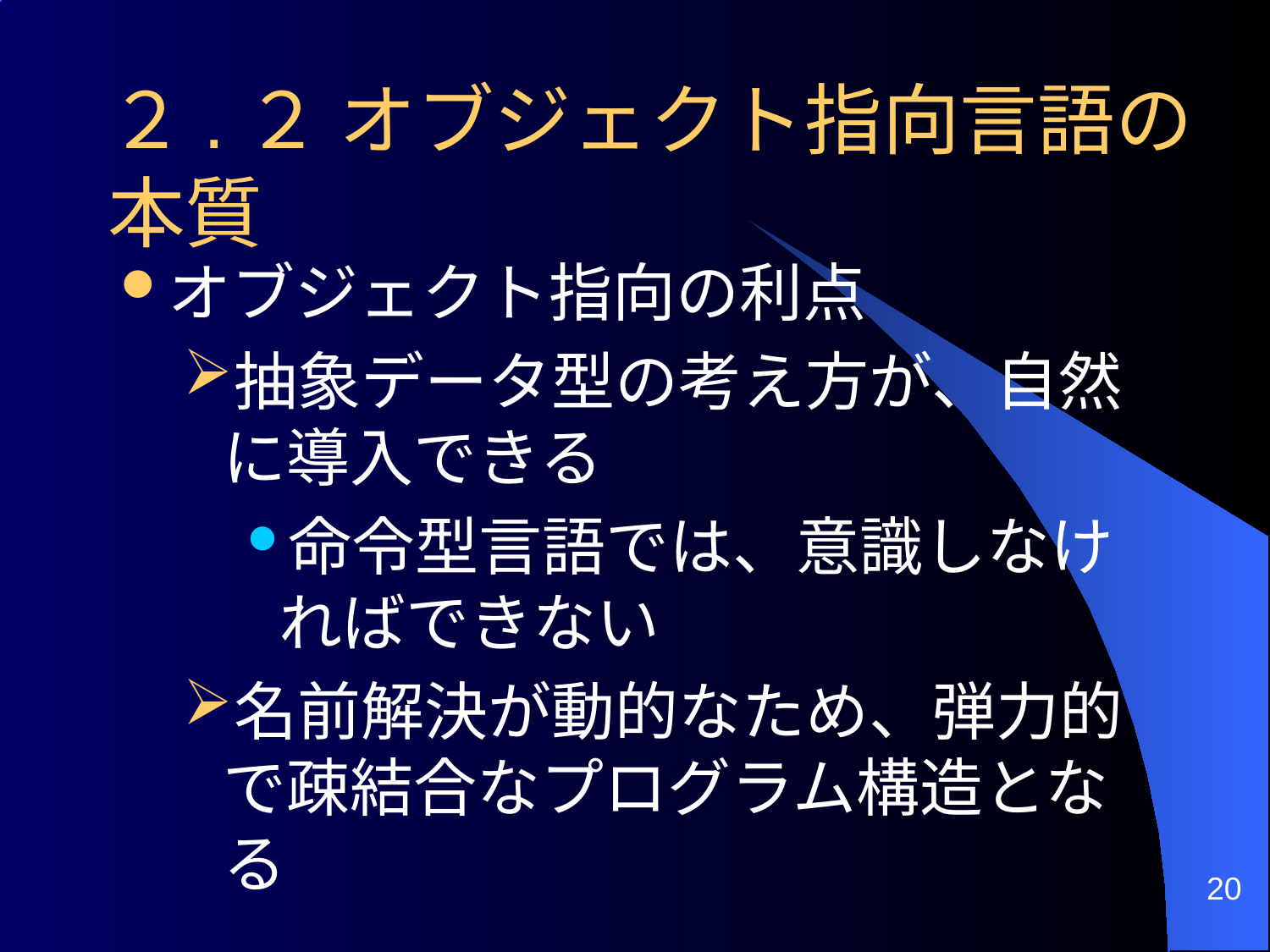

# ２.２ オブジェクト指向言語の本質
オブジェクト指向の利点
抽象データ型の考え方が、自然に導入できる
命令型言語では、意識しなければできない
名前解決が動的なため、弾力的で疎結合なプログラム構造となる
20